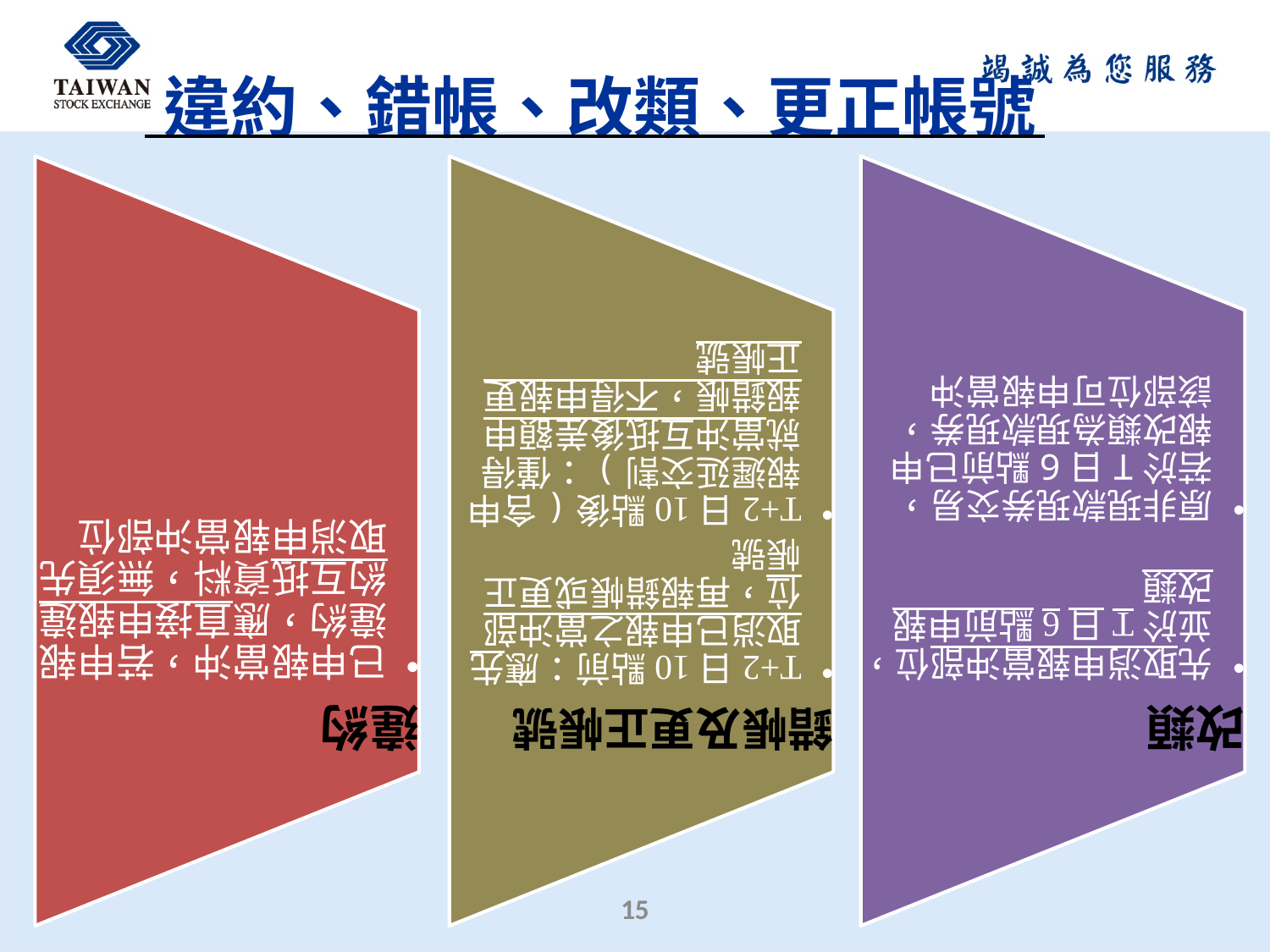

# 違約、錯帳、改類、更正帳號
違約
已申報當沖，若申報違約，應直接申報違約互抵資料，無須先取消申報當沖部位
錯帳及更正帳號
T+2日10點前：應先取消已申報之當沖部位，再報錯帳或更正帳號
T+2日10點後(含申報遲延交割)：僅得就當沖互抵後差額申報錯帳，不得申報更正帳號
改類
先取消申報當沖部位，並於T日6點前申報改類
原非現款現券交易，若於T日6點前已申報改類為現款現券，該部位可申報當沖
15